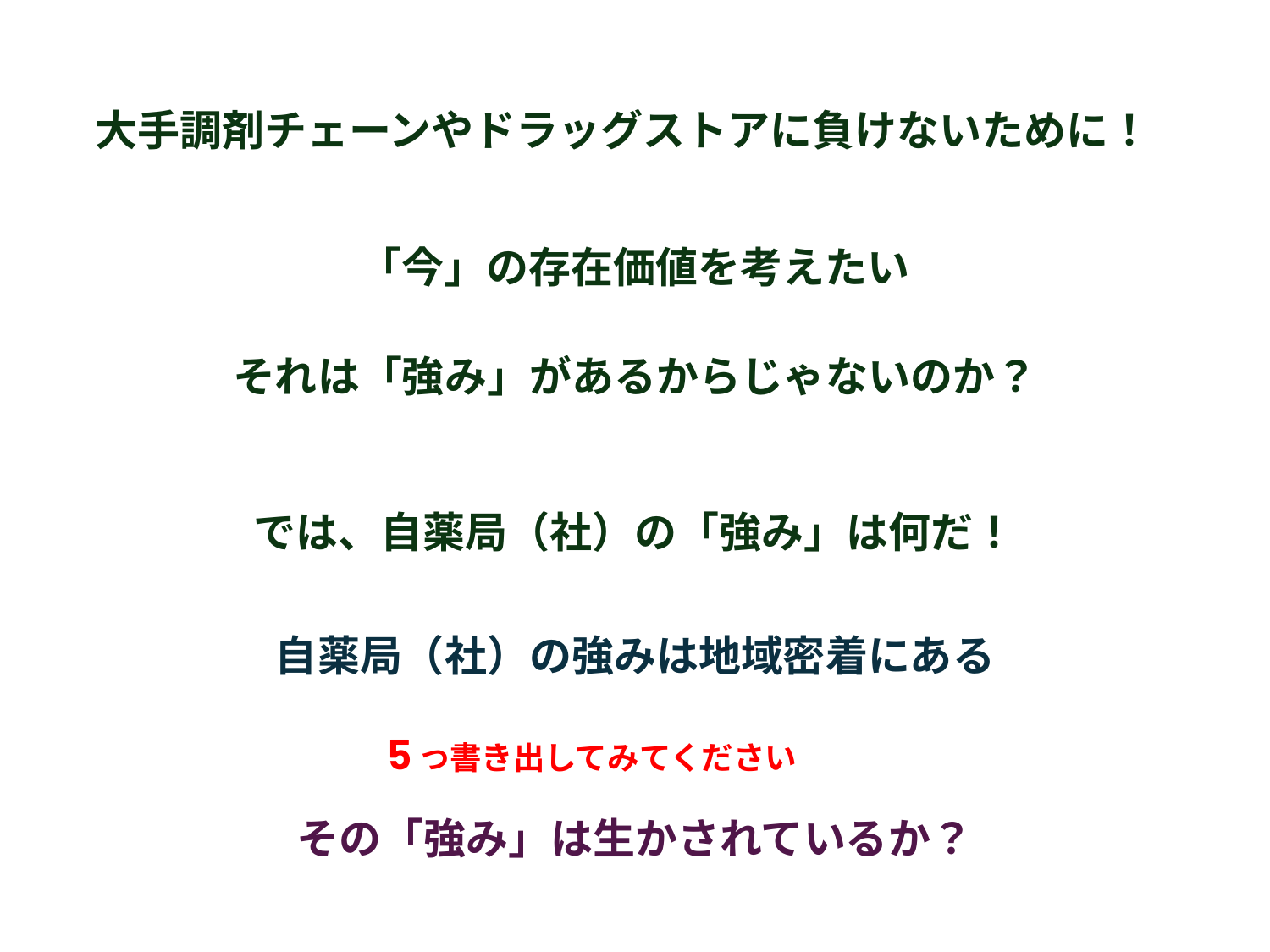

大手調剤チェーンやドラッグストアに負けないために！
「今」の存在価値を考えたい
それは「強み」があるからじゃないのか？
では、自薬局（社）の「強み」は何だ！
自薬局（社）の強みは地域密着にある
5つ書き出してみてください
その「強み」は生かされているか？